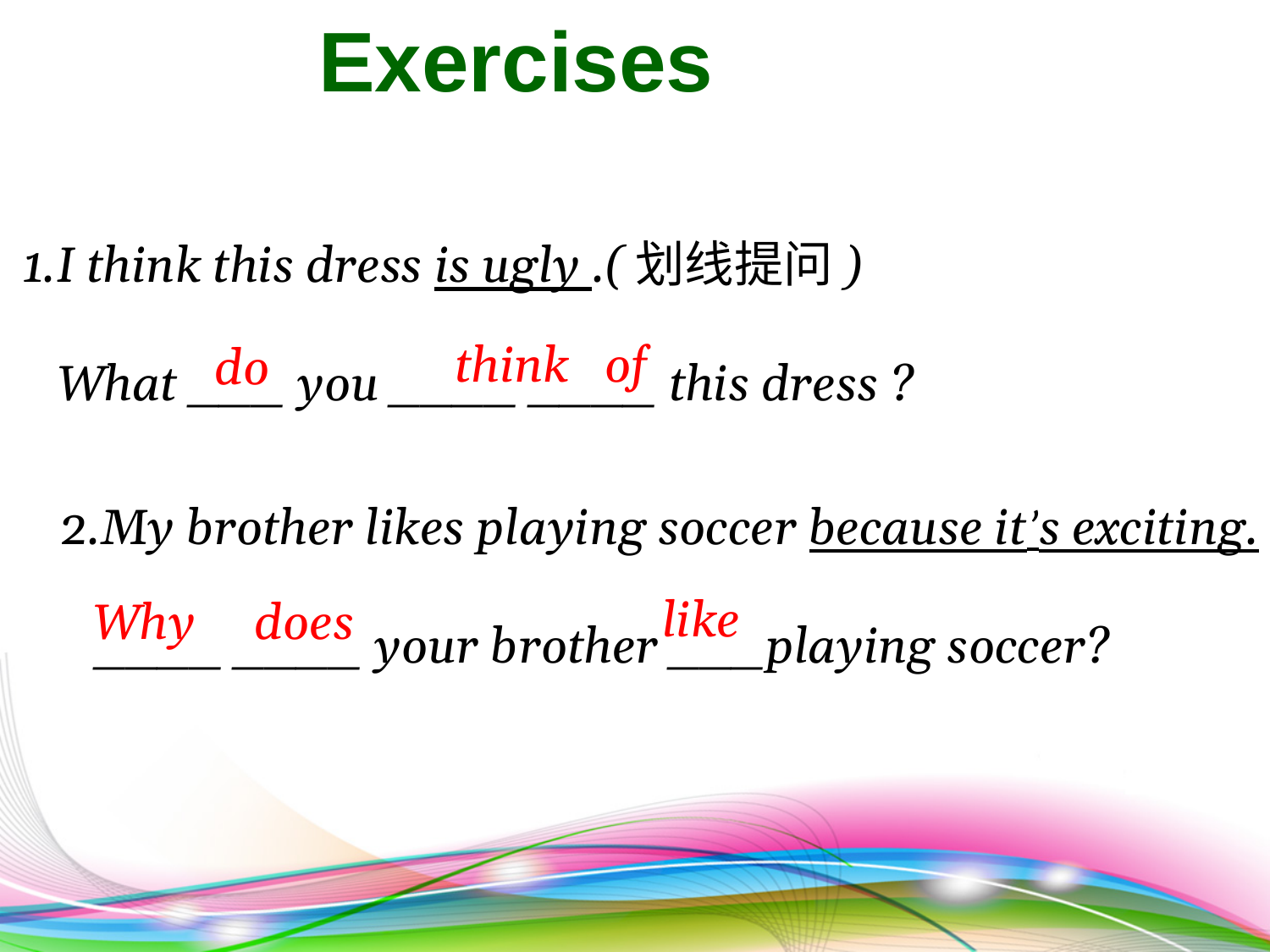

Exercises
I think this dress is ugly .(划线提问)
   What ___ you ____ ____ this dress ?
2.My brother likes playing soccer because it’s exciting.
   ____ ____ your brother ___playing soccer?
think   of
do
like
Why     does